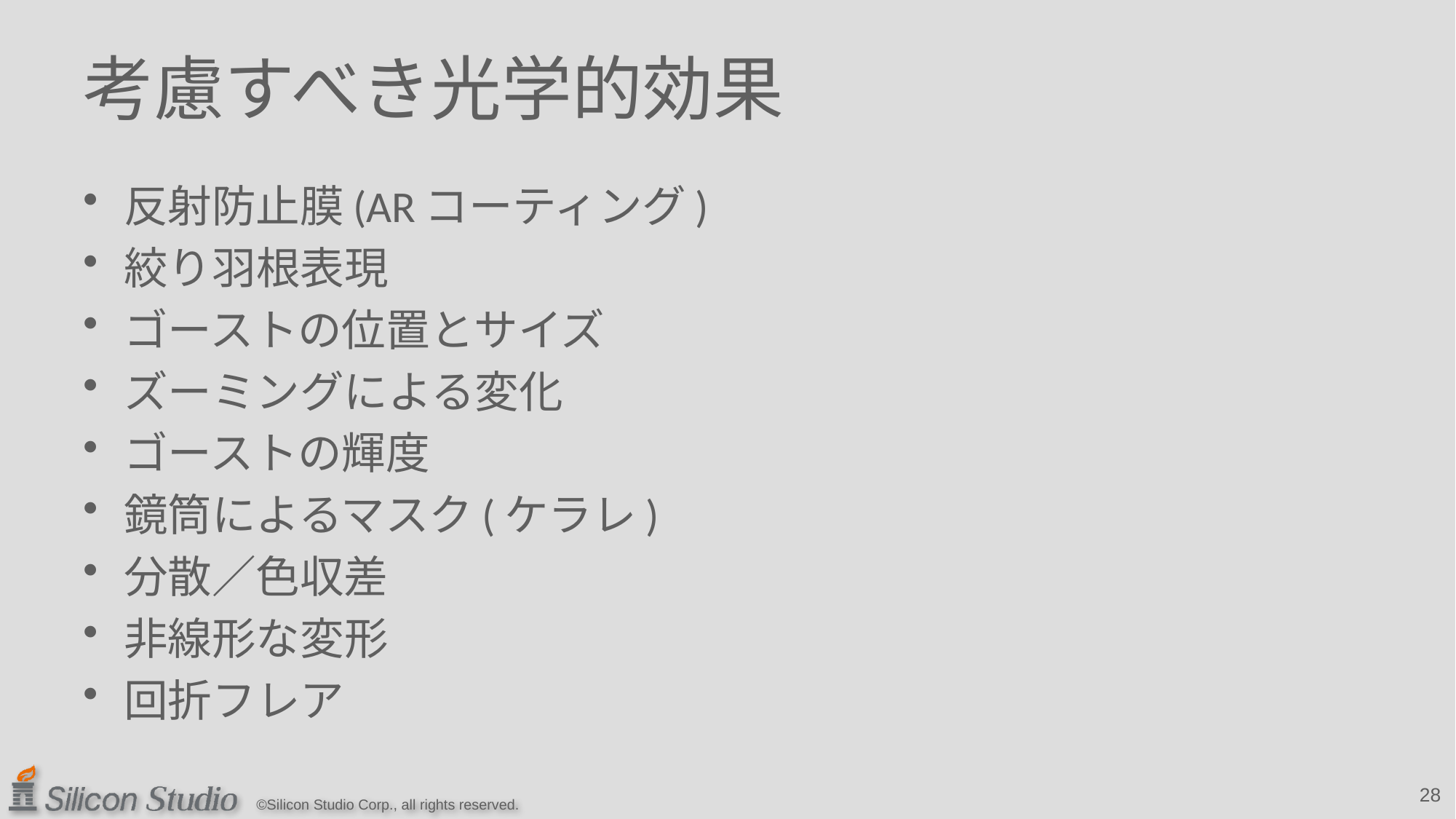

# 考慮すべき光学的効果
反射防止膜(ARコーティング)
絞り羽根表現
ゴーストの位置とサイズ
ズーミングによる変化
ゴーストの輝度
鏡筒によるマスク(ケラレ)
分散／色収差
非線形な変形
回折フレア
28